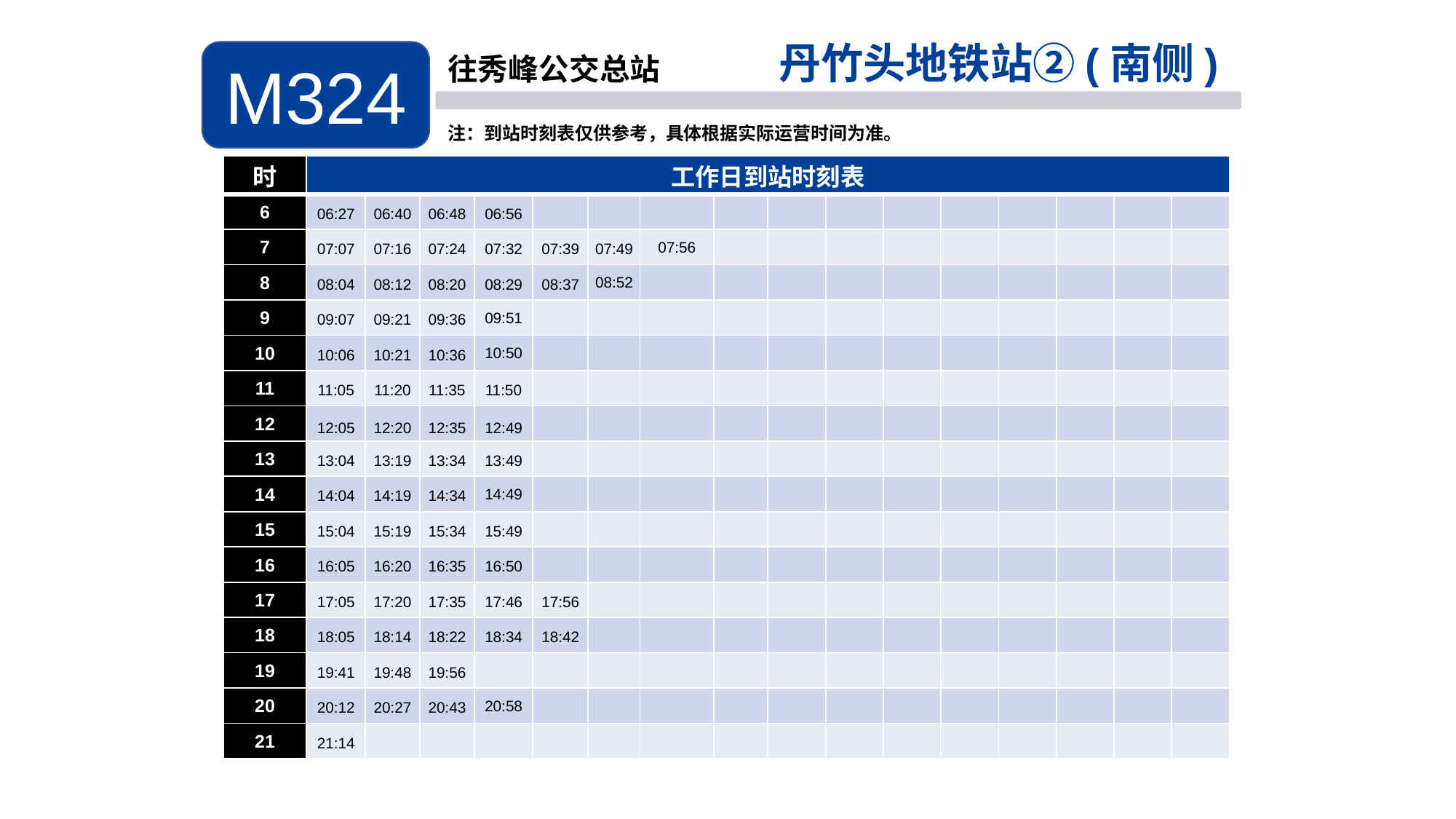

丹竹头地铁站②(南侧)
M324
往秀峰公交总站

注：到站时刻表仅供参考，具体根据实际运营时间为准。
| 时 | 工作日到站时刻表 |  |  |  |  |  |  |  |  |  |  |  |  |  |  |  |
| --- | --- | --- | --- | --- | --- | --- | --- | --- | --- | --- | --- | --- | --- | --- | --- | --- |
| 6 | 06:27 | 06:40 | 06:48 | 06:56 |  |  |  |  |  |  |  |  |  |  |  |  |
| 7 | 07:07 | 07:16 | 07:24 | 07:32 | 07:39 | 07:49 | 07:56 |  |  |  |  |  |  |  |  |  |
| 8 | 08:04 | 08:12 | 08:20 | 08:29 | 08:37 | 08:52 |  |  |  |  |  |  |  |  |  |  |
| 9 | 09:07 | 09:21 | 09:36 | 09:51 |  |  |  |  |  |  |  |  |  |  |  |  |
| 10 | 10:06 | 10:21 | 10:36 | 10:50 |  |  |  |  |  |  |  |  |  |  |  |  |
| 11 | 11:05 | 11:20 | 11:35 | 11:50 |  |  |  |  |  |  |  |  |  |  |  |  |
| 12 | 12:05 | 12:20 | 12:35 | 12:49 |  |  |  |  |  |  |  |  |  |  |  |  |
| 13 | 13:04 | 13:19 | 13:34 | 13:49 |  |  |  |  |  |  |  |  |  |  |  |  |
| 14 | 14:04 | 14:19 | 14:34 | 14:49 |  |  |  |  |  |  |  |  |  |  |  |  |
| 15 | 15:04 | 15:19 | 15:34 | 15:49 |  |  |  |  |  |  |  |  |  |  |  |  |
| 16 | 16:05 | 16:20 | 16:35 | 16:50 |  |  |  |  |  |  |  |  |  |  |  |  |
| 17 | 17:05 | 17:20 | 17:35 | 17:46 | 17:56 |  |  |  |  |  |  |  |  |  |  |  |
| 18 | 18:05 | 18:14 | 18:22 | 18:34 | 18:42 |  |  |  |  |  |  |  |  |  |  |  |
| 19 | 19:41 | 19:48 | 19:56 |  |  |  |  |  |  |  |  |  |  |  |  |  |
| 20 | 20:12 | 20:27 | 20:43 | 20:58 |  |  |  |  |  |  |  |  |  |  |  |  |
| 21 | 21:14 |  |  |  |  |  |  |  |  |  |  |  |  |  |  |  |